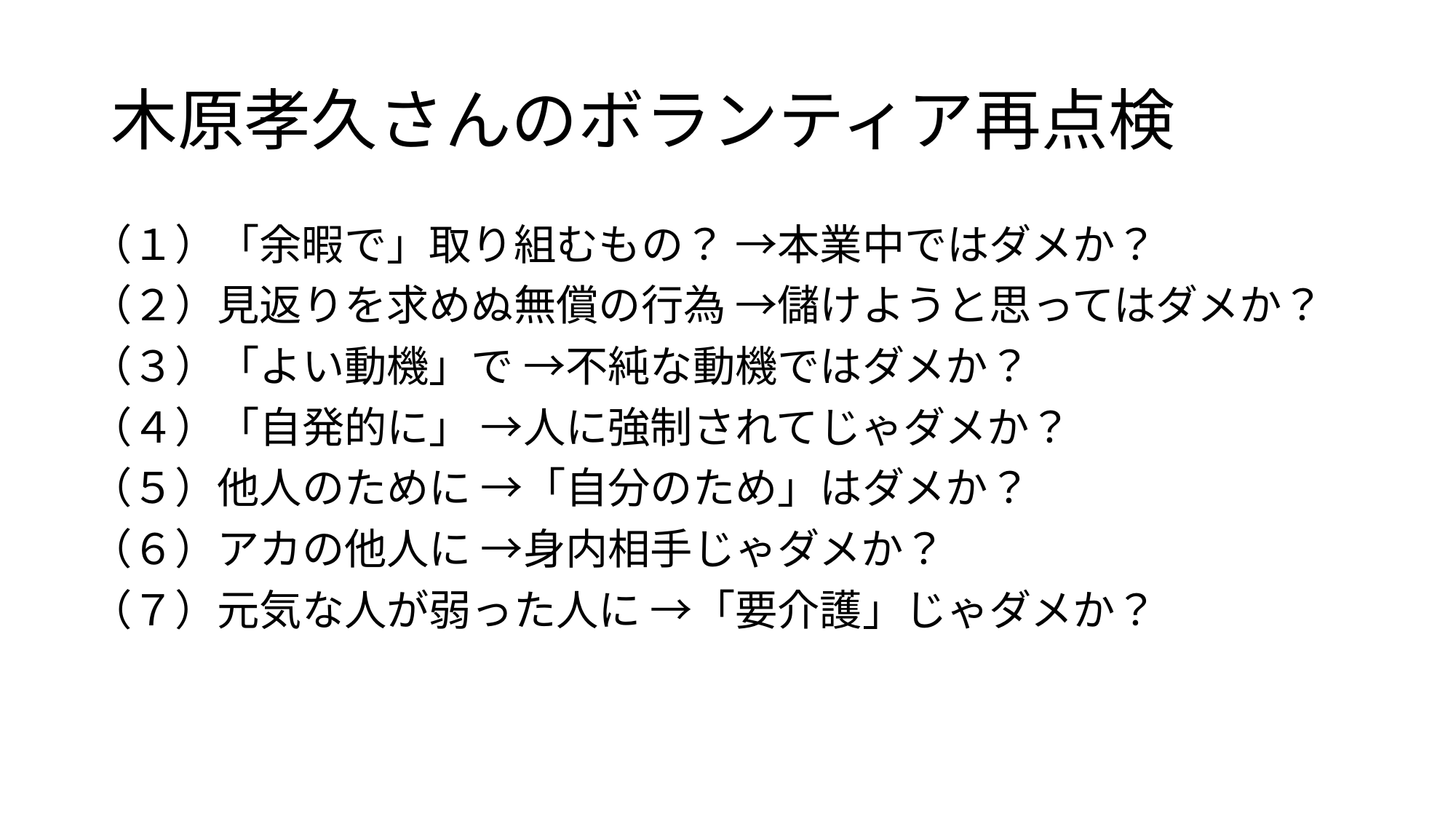

# 木原孝久さんのボランティア再点検
（１）「余暇で」取り組むもの？ →本業中ではダメか？
（２）見返りを求めぬ無償の行為 →儲けようと思ってはダメか？
（３）「よい動機」で →不純な動機ではダメか？
（４）「自発的に」 →人に強制されてじゃダメか？
（５）他人のために →「自分のため」はダメか？
（６）アカの他人に →身内相手じゃダメか？
（７）元気な人が弱った人に →「要介護」じゃダメか？